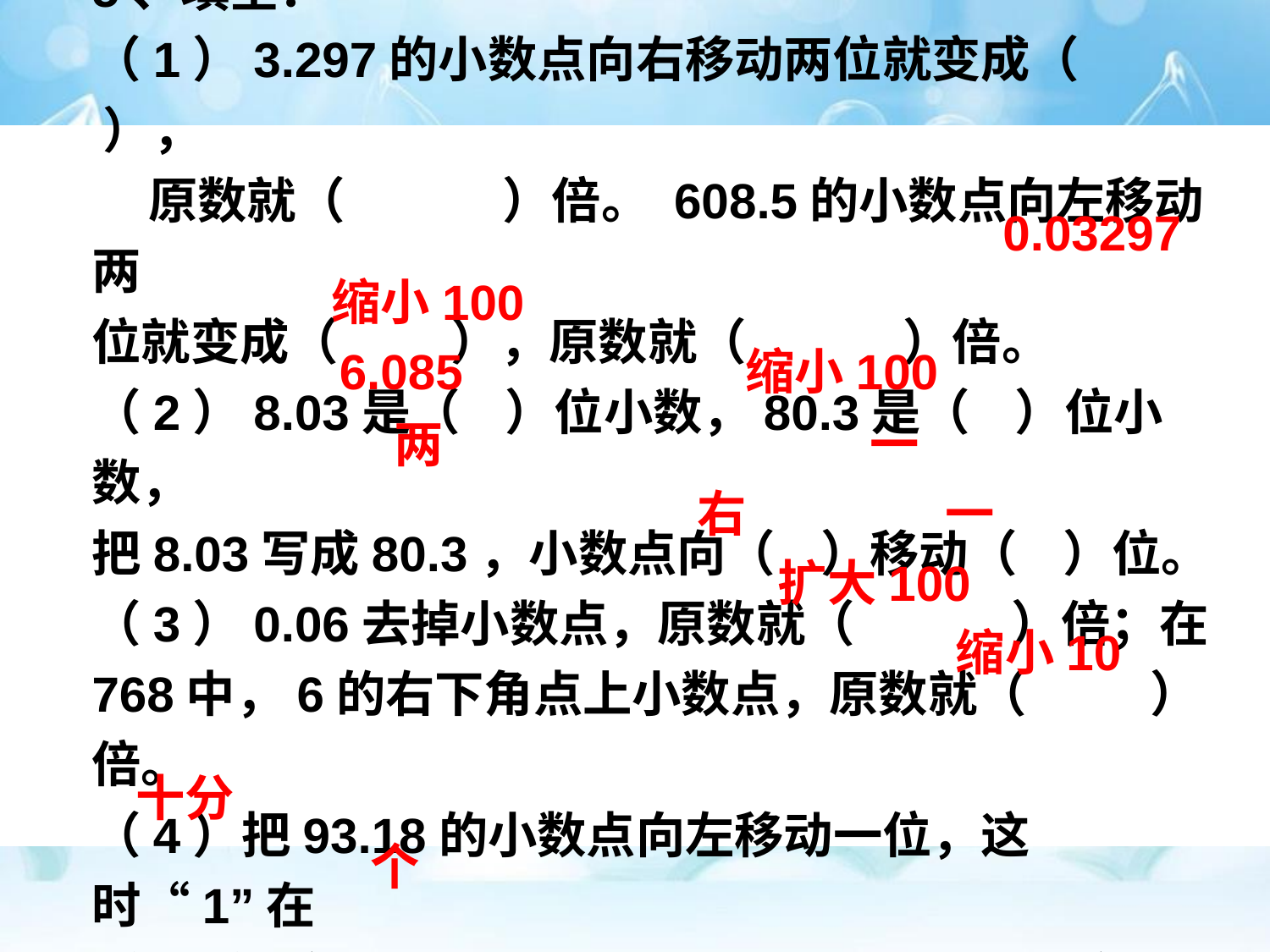

5、填空：
（1）3.297的小数点向右移动两位就变成（             ），
    原数就（              ）倍。 608.5的小数点向左移动两
位就变成（          ），原数就（              ）倍。
（2）8.03是（    ）位小数，80.3是（    ）位小数，
把8.03写成80.3，小数点向（    ）移动（    ）位。
（3）0.06去掉小数点，原数就（              ）倍；在768中，6的右下角点上小数点，原数就（           ）倍。
（4）把93.18的小数点向左移动一位，这时“1”在
（        ）位上，把93.18的小数点向右移动一位，这时“1”在（     ）位上。
0.03297
缩小100
6.085
缩小100
两
一
右
一
扩大100
缩小10
十分
个